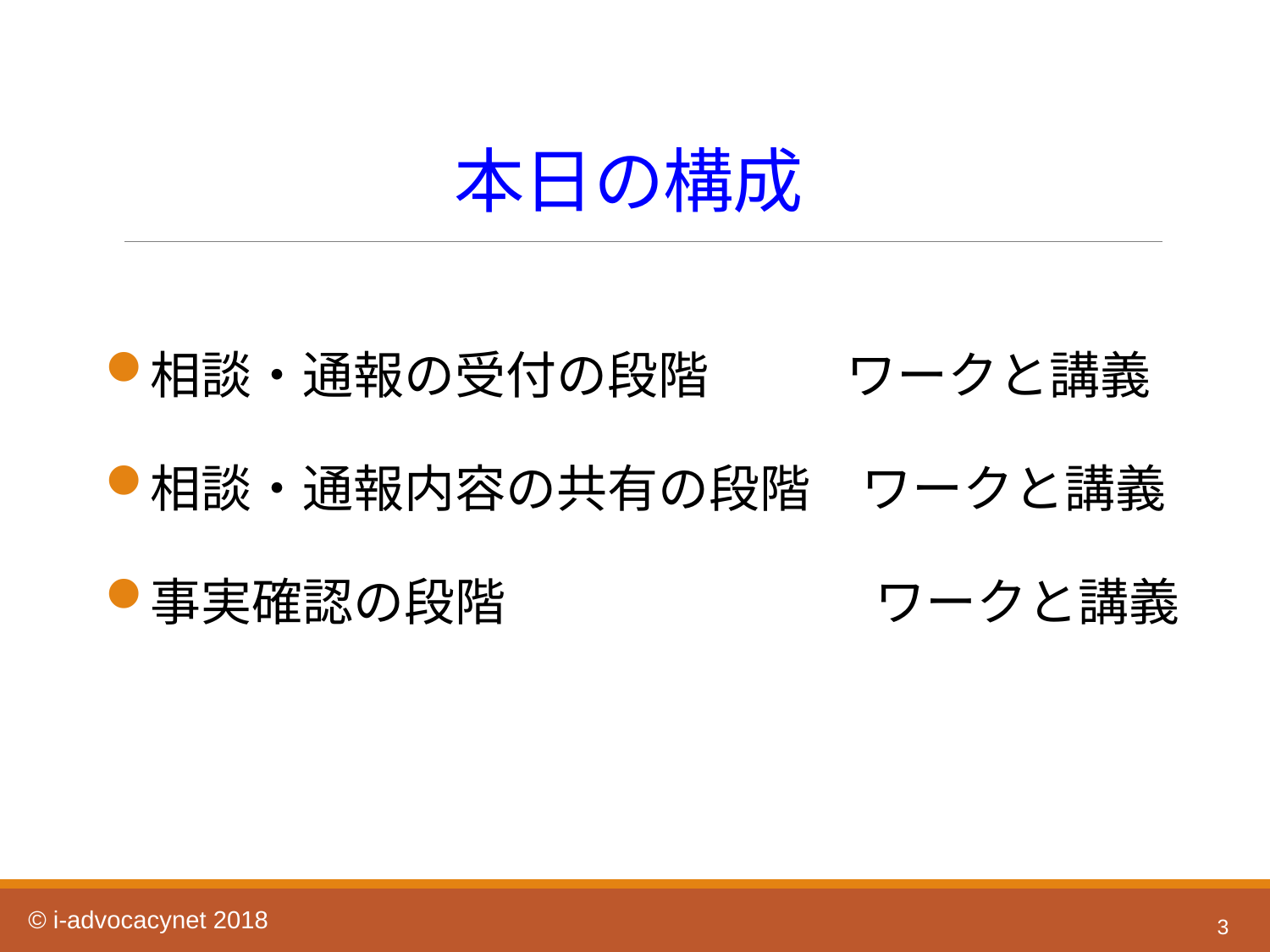

# 本日の構成
相談・通報の受付の段階            ワークと講義
相談・通報内容の共有の段階　ワークと講義
事実確認の段階　　　                   ワークと講義
3